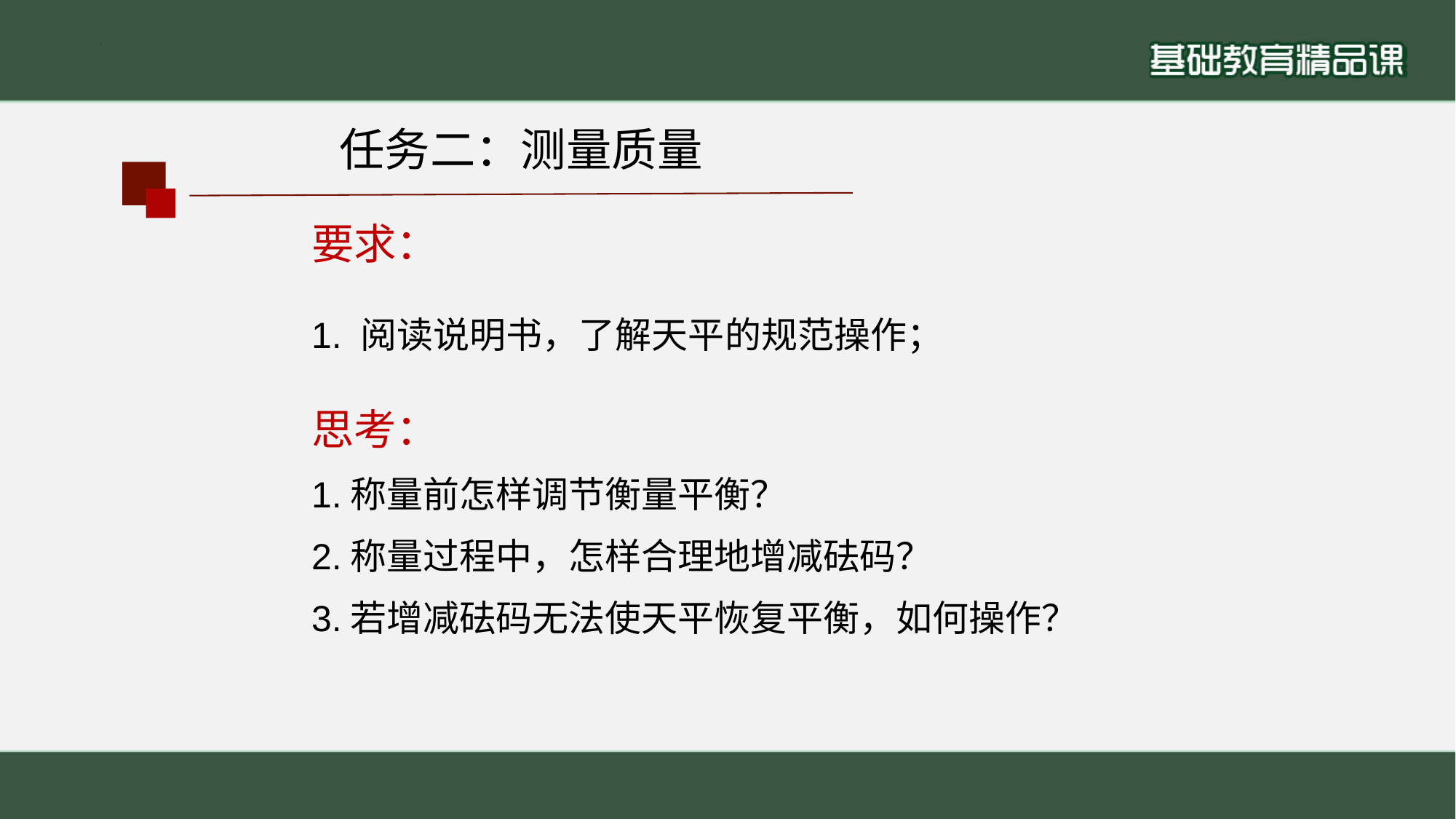

任务二：测量质量

要求：

1. 阅读说明书，了解天平的规范操作；
思考：
1.称量前怎样调节衡量平衡？
2.称量过程中，怎样合理地增减砝码？
3.若增减砝码无法使天平恢复平衡，如何操作？